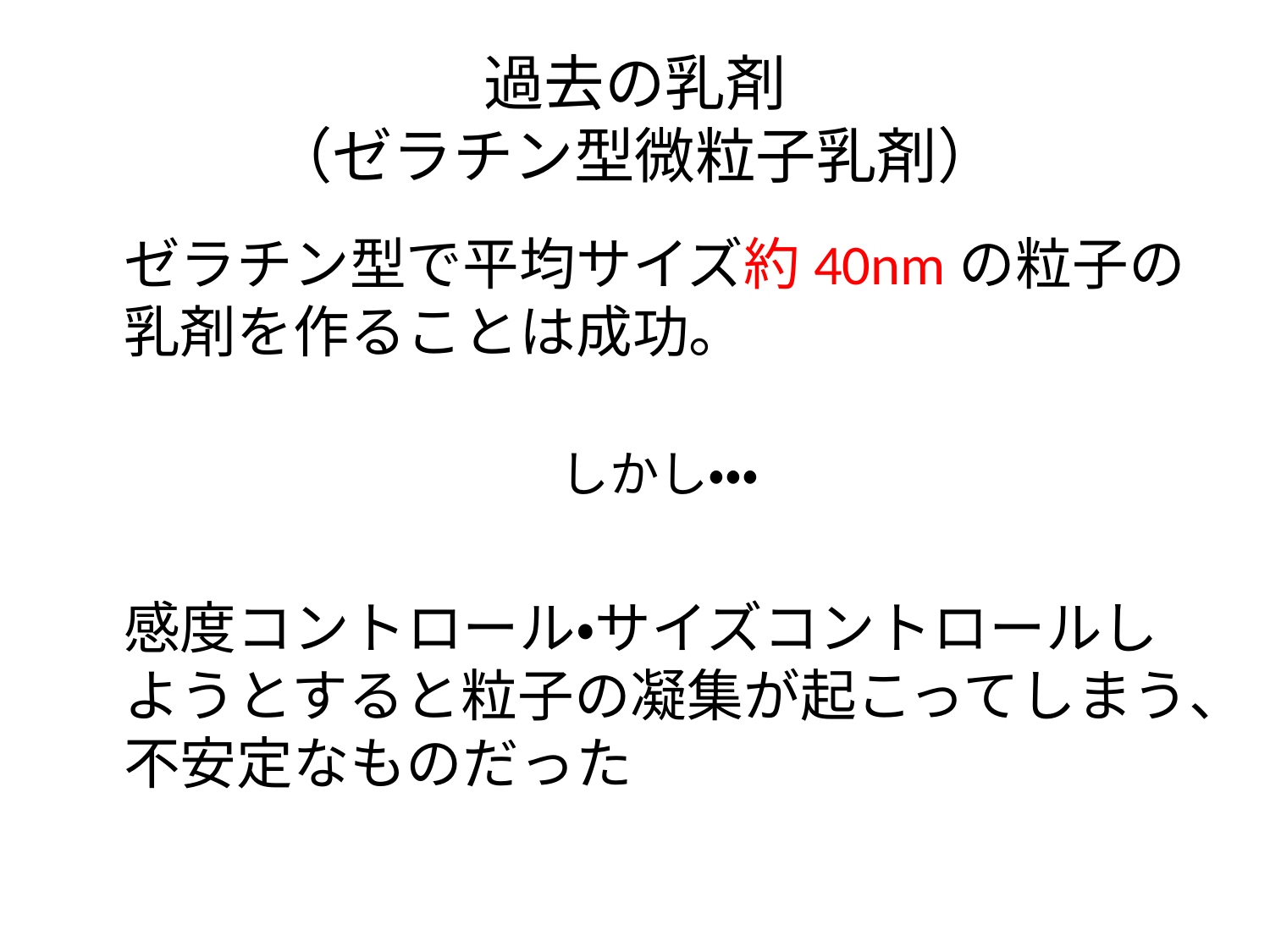

# 過去の乳剤 （ゼラチン型微粒子乳剤）
	ゼラチン型で平均サイズ約40nmの粒子の乳剤を作ることは成功。

				しかし・・・

	感度コントロール・サイズコントロールしようとすると粒子の凝集が起こってしまう、不安定なものだった